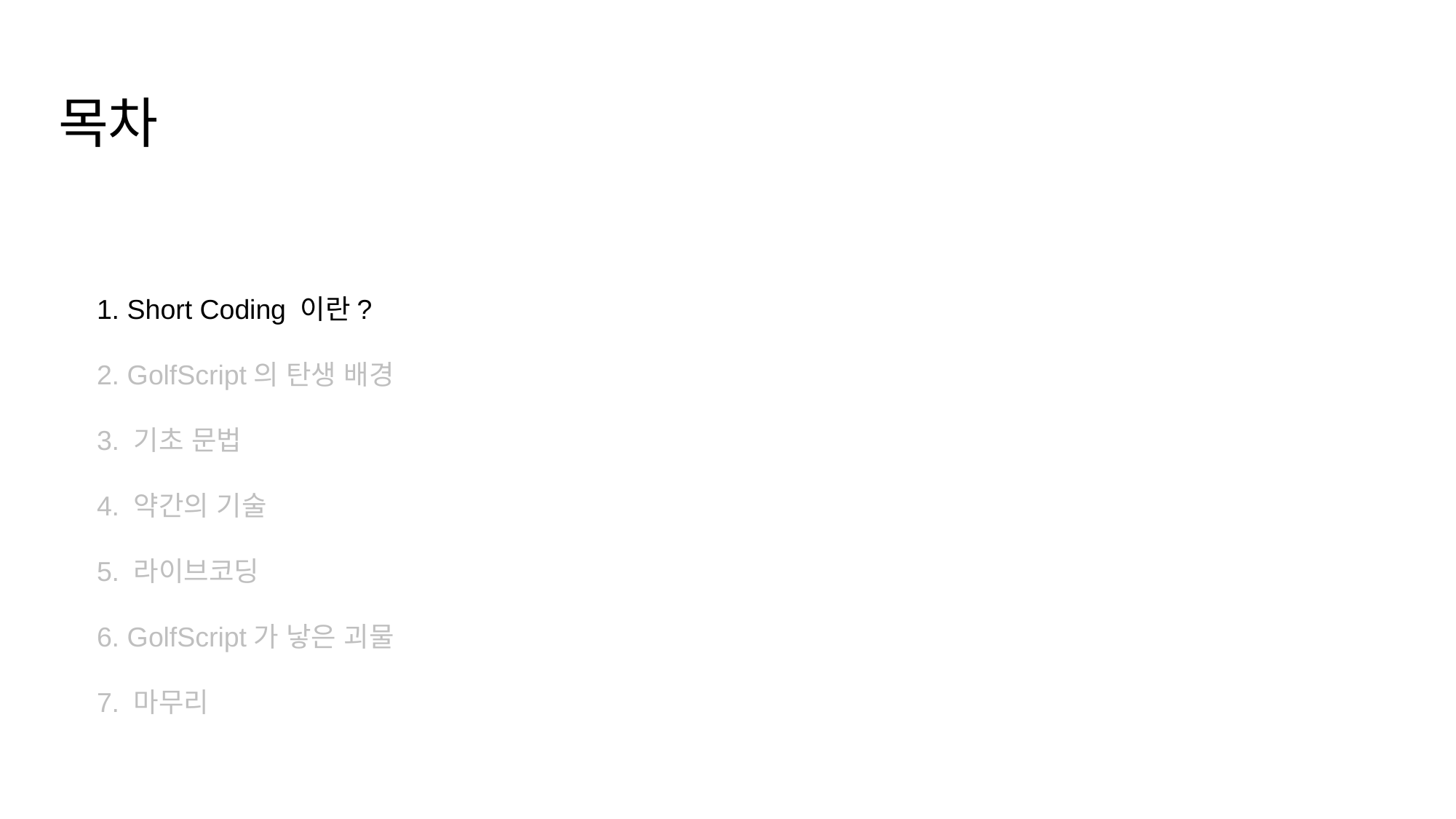

목차
1. Short Coding 이란?
2. GolfScript의 탄생 배경
3. 기초 문법
4. 약간의 기술
5. 라이브코딩
6. GolfScript가 낳은 괴물
7. 마무리